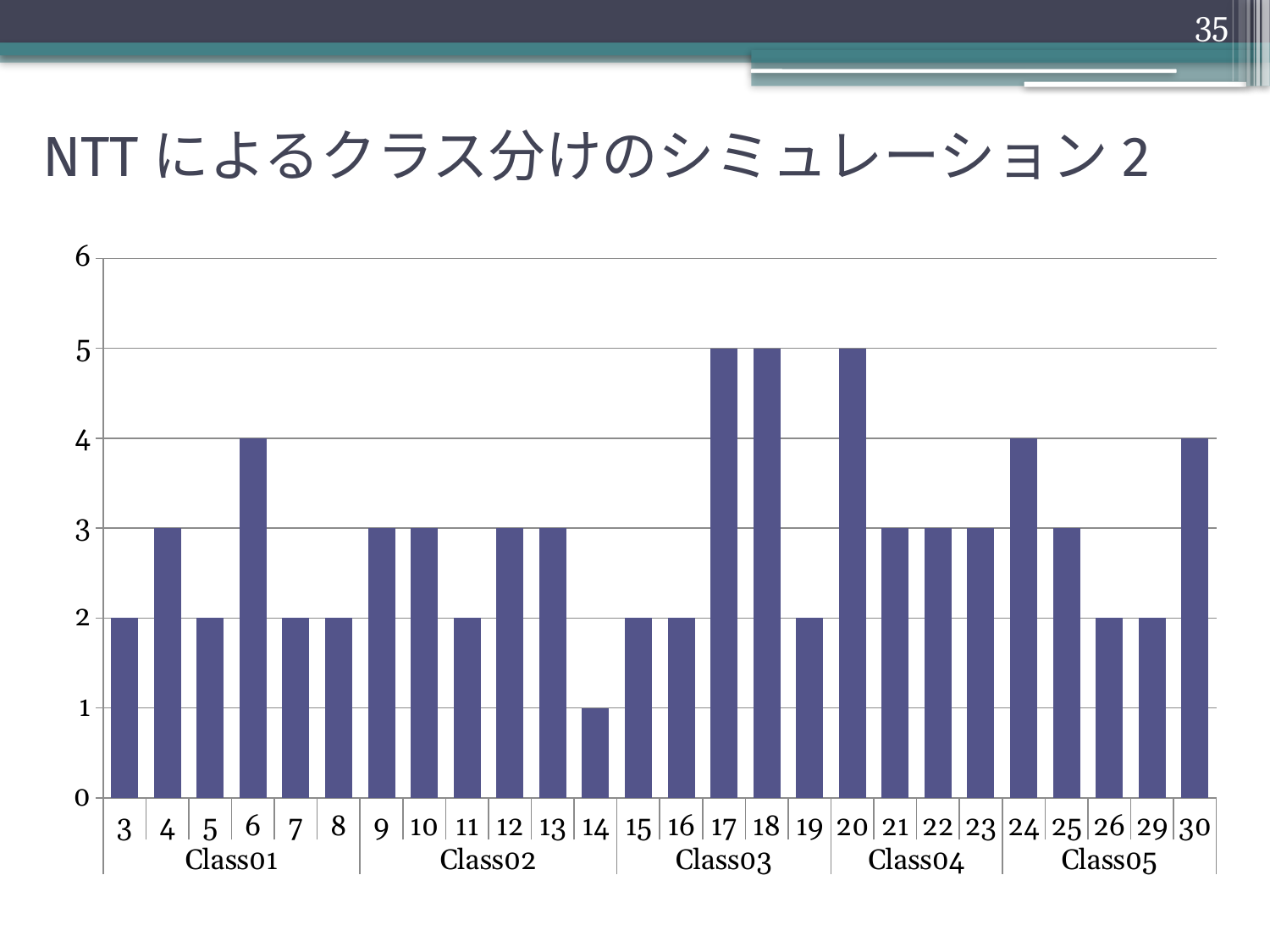

35
# NTTによるクラス分けのシミュレーション2

### Chart

| Category | 集計 |
|---|---|
| 3 | 2.0 |
| 4 | 3.0 |
| 5 | 2.0 |
| 6 | 4.0 |
| 7 | 2.0 |
| 8 | 2.0 |
| 9 | 3.0 |
| 10 | 3.0 |
| 11 | 2.0 |
| 12 | 3.0 |
| 13 | 3.0 |
| 14 | 1.0 |
| 15 | 2.0 |
| 16 | 2.0 |
| 17 | 5.0 |
| 18 | 5.0 |
| 19 | 2.0 |
| 20 | 5.0 |
| 21 | 3.0 |
| 22 | 3.0 |
| 23 | 3.0 |
| 24 | 4.0 |
| 25 | 3.0 |
| 26 | 2.0 |
| 29 | 2.0 |
| 30 | 4.0 |